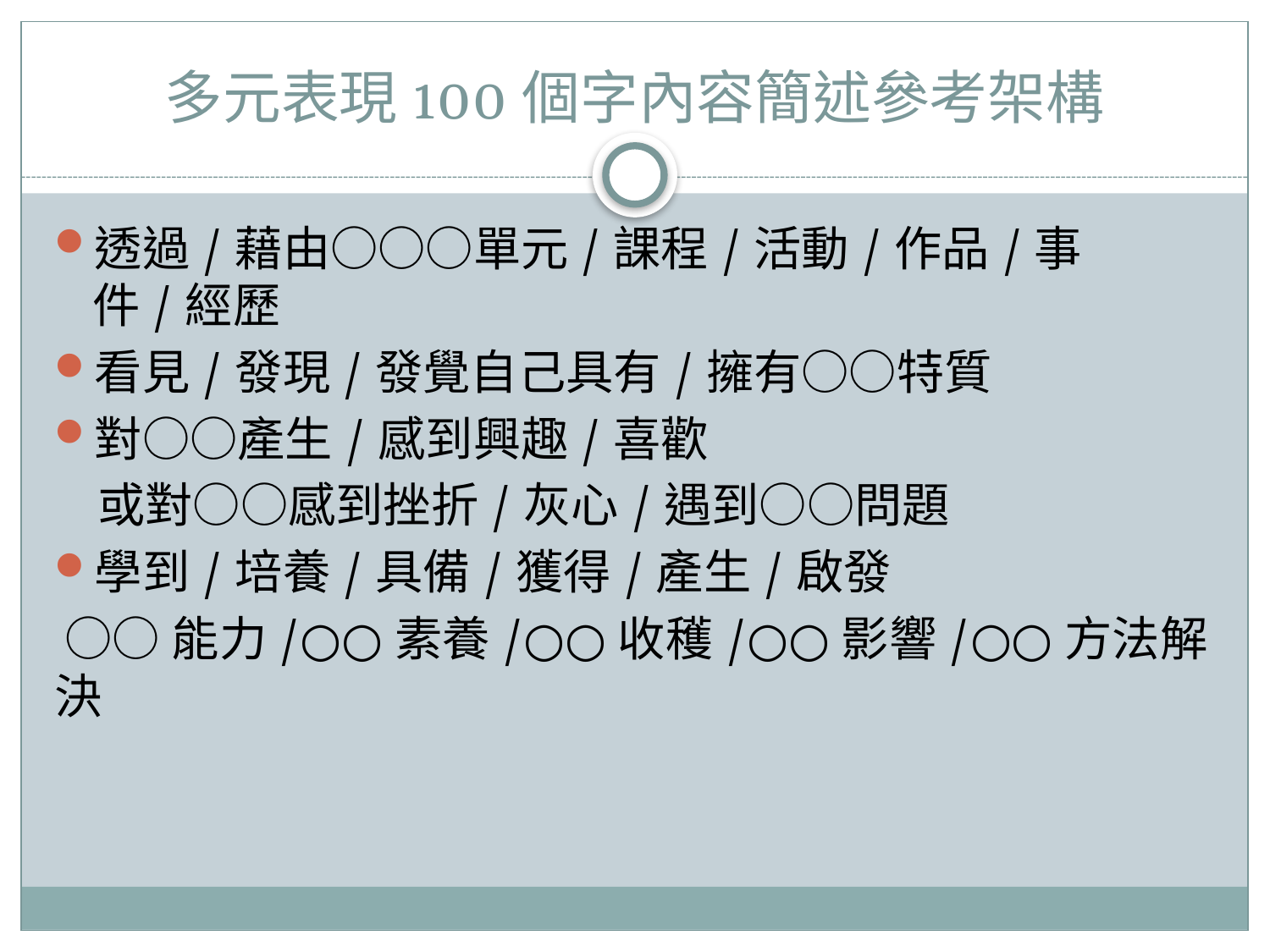

# 多元表現100個字內容簡述參考架構
透過/藉由○○○單元/課程/活動/作品/事件/經歷
看見/發現/發覺自己具有/擁有○○特質
對○○產生/感到興趣/喜歡
   或對○○感到挫折/灰心/遇到○○問題
學到/培養/具備/獲得/產生/啟發
 ○○能力/○○素養/○○收穫/○○影響/○○方法解決